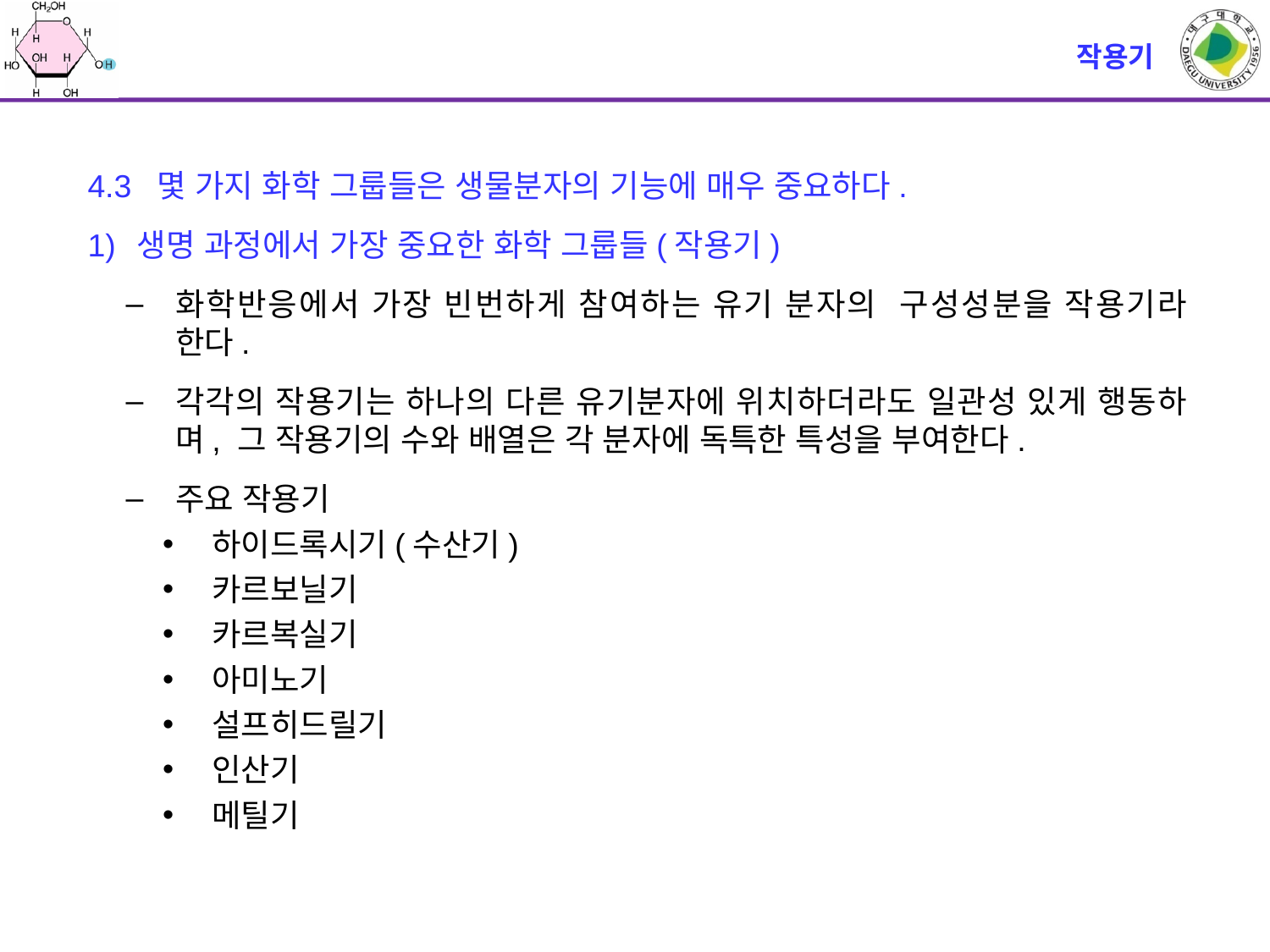

# 작용기
4.3  몇 가지 화학 그룹들은 생물분자의 기능에 매우 중요하다.
생명 과정에서 가장 중요한 화학 그룹들(작용기)
화학반응에서 가장 빈번하게 참여하는 유기 분자의  구성성분을 작용기라 한다.
각각의 작용기는 하나의 다른 유기분자에 위치하더라도 일관성 있게 행동하며, 그 작용기의 수와 배열은 각 분자에 독특한 특성을 부여한다.
주요 작용기
하이드록시기(수산기)
카르보닐기
카르복실기
아미노기
설프히드릴기
인산기
메틸기